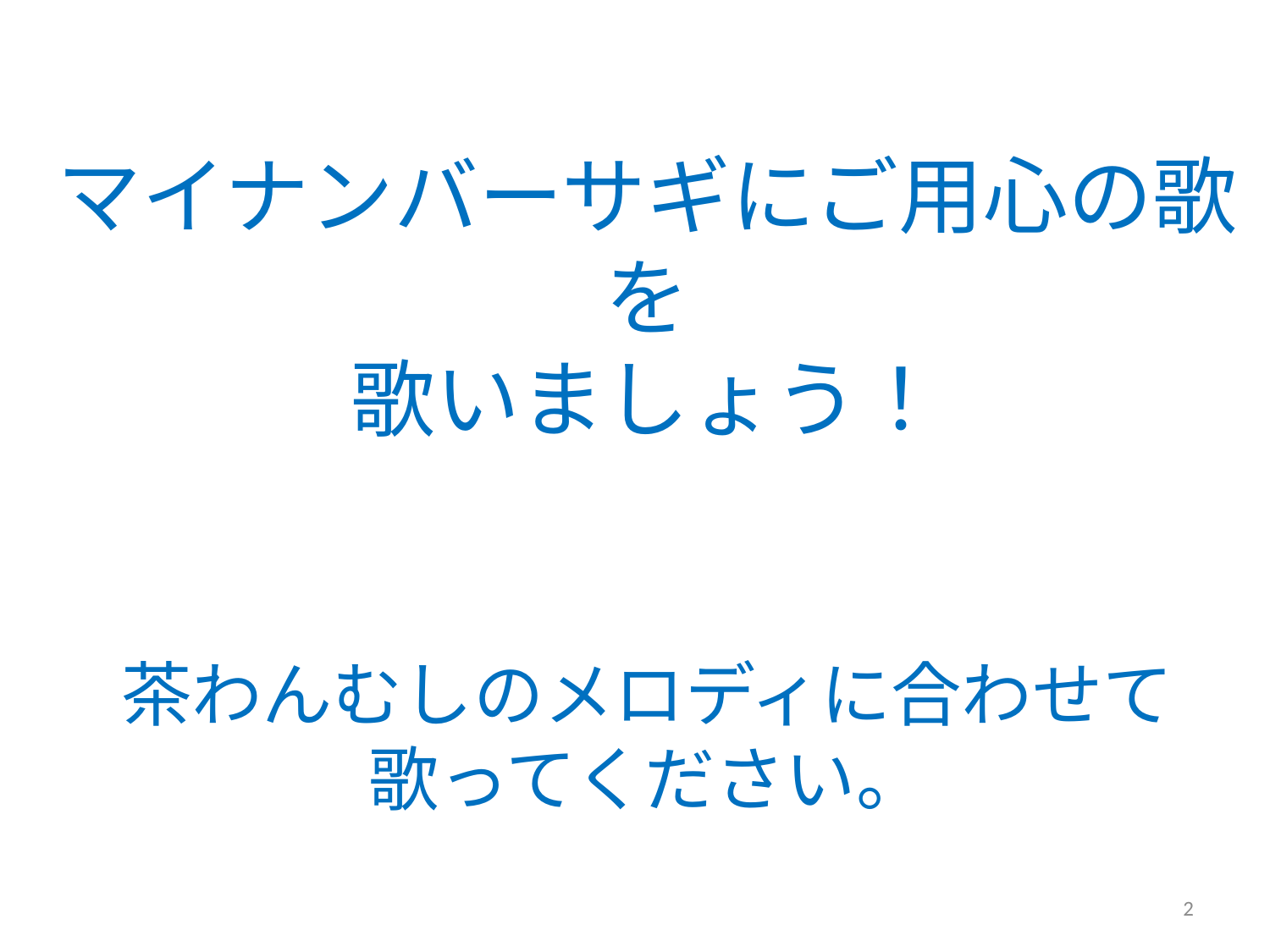

# マイナンバーサギにご用心の歌を 歌いましょう！ 茶わんむしのメロディに合わせて 歌ってください。
2